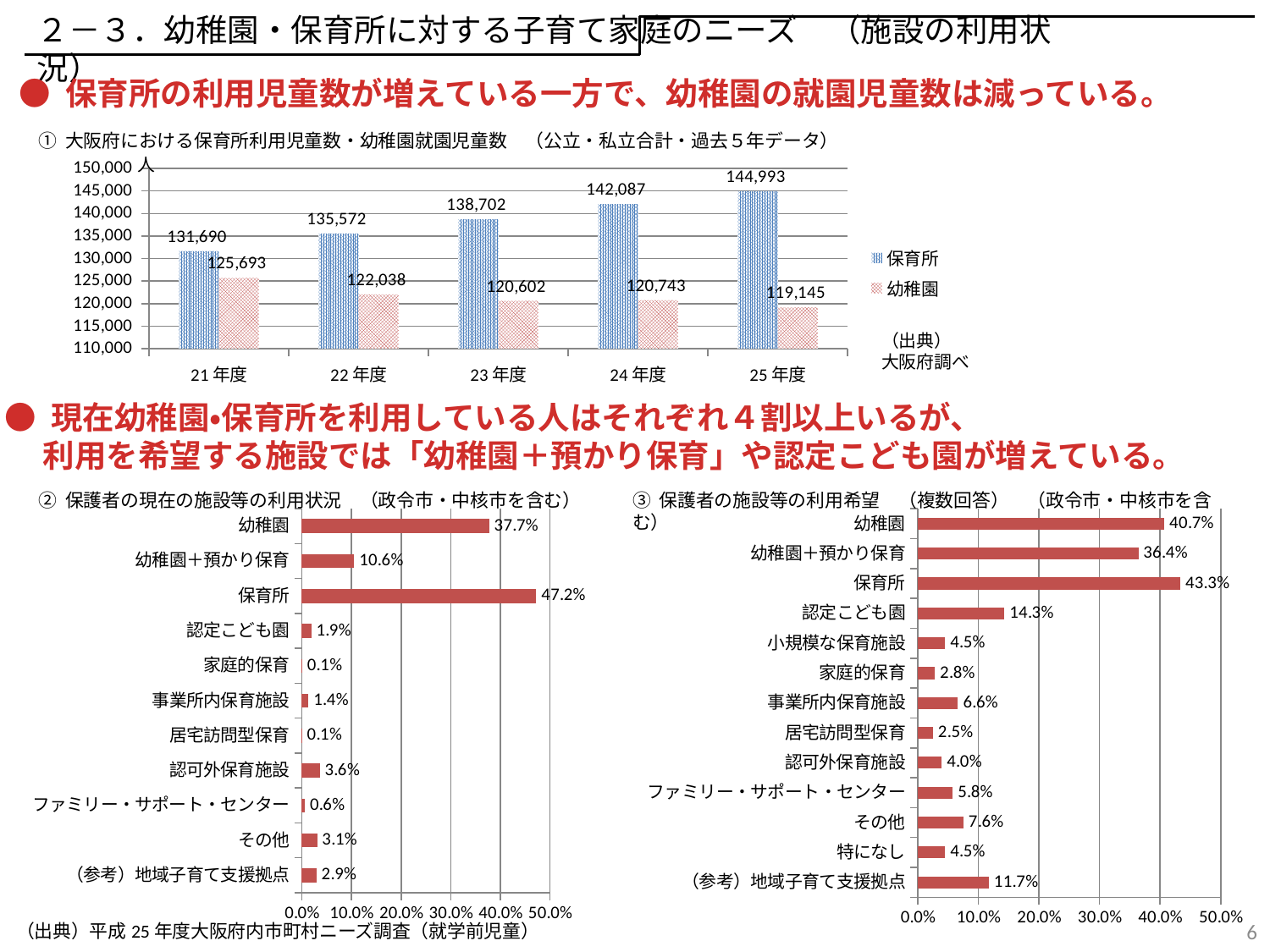

２－３．幼稚園・保育所に対する子育て家庭のニーズ　（施設の利用状況）
● 保育所の利用児童数が増えている一方で、幼稚園の就園児童数は減っている。
① 大阪府における保育所利用児童数・幼稚園就園児童数　（公立・私立合計・過去５年データ）
人

### Chart

| Category | 保育所 | 幼稚園 |
|---|---|---|
| 21年度 | 131690.0 | 125693.0 |
| 22年度 | 135572.0 | 122038.0 |
| 23年度 | 138702.0 | 120602.0 |
| 24年度 | 142087.0 | 120743.0 |
| 25年度 | 144993.0 | 119145.0 |
（出典）
大阪府調べ
● 現在幼稚園・保育所を利用している人はそれぞれ４割以上いるが、
　 利用を希望する施設では「幼稚園＋預かり保育」や認定こども園が増えている。
② 保護者の現在の施設等の利用状況　（政令市・中核市を含む）
③ 保護者の施設等の利用希望　（複数回答）　（政令市・中核市を含む）

### Chart

| Category | 割合 |
|---|---|
| 幼稚園 | 0.37707716089140797 |
| 幼稚園＋預かり保育 | 0.10579028726007987 |
| 保育所 | 0.47240113358237795 |
| 認定こども園 | 0.019096998583022027 |
| 家庭的保育 | 0.0012559577482931857 |
| 事業所内保育施設 | 0.01368671905191292 |
| 居宅訪問型保育 | 0.0008695092103568208 |
| 認可外保育施設 | 0.03616514234187814 |
| ファミリー・サポート・センター | 0.006408604920778049 |
| その他 | 0.030915883034909185 |
| （参考）地域子育て支援拠点 | 0.029305680793507663 |

### Chart

| Category | 割合 |
|---|---|
| 幼稚園 | 0.40727280322493054 |
| 幼稚園＋預かり保育 | 0.3641414457881655 |
| 保育所 | 0.433381373101907 |
| 認定こども園 | 0.14320028406124027 |
| 小規模な保育施設 | 0.045157382459218416 |
| 家庭的保育 | 0.028113708043528206 |
| 事業所内保育施設 | 0.0663157674875201 |
| 居宅訪問型保育 | 0.02498067965829104 |
| 認可外保育施設 | 0.039601478789397834 |
| ファミリー・サポート・センター | 0.057689496000167095 |
| その他 | 0.0756104183637237 |
| 特になし | 0.04513649560331683 |
| （参考）地域子育て支援拠点 | 0.1174676775904923 |
6
（出典）平成25年度大阪府内市町村ニーズ調査（就学前児童）